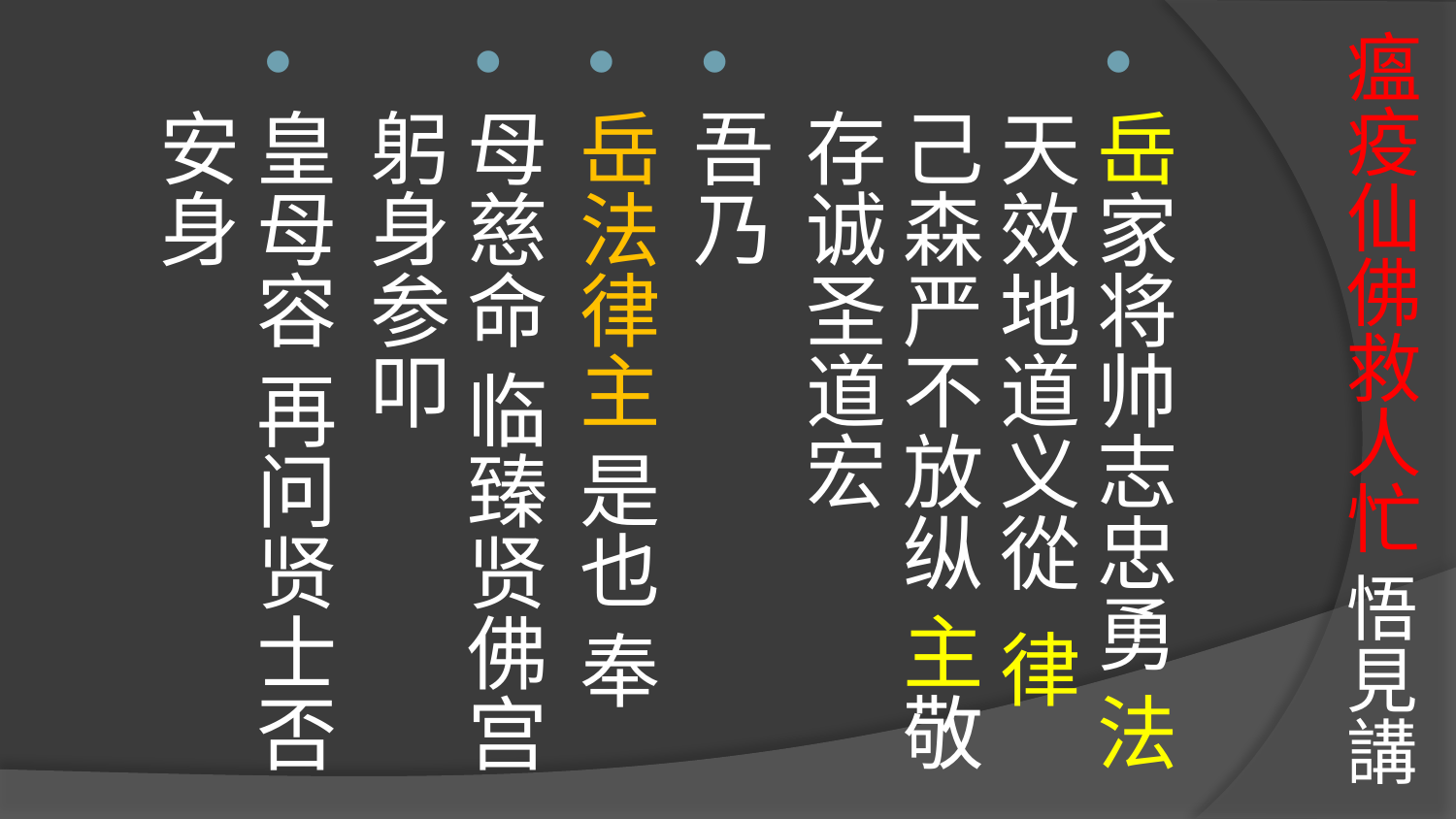

# 瘟疫仙佛救人忙 悟見講
岳家将帅志忠勇 法天效地道义從  律己森严不放纵 主敬存诚圣道宏
吾乃
岳法律主 是也 奉
母慈命 临臻贤佛宫 躬身参叩
皇母容 再问贤士否安身